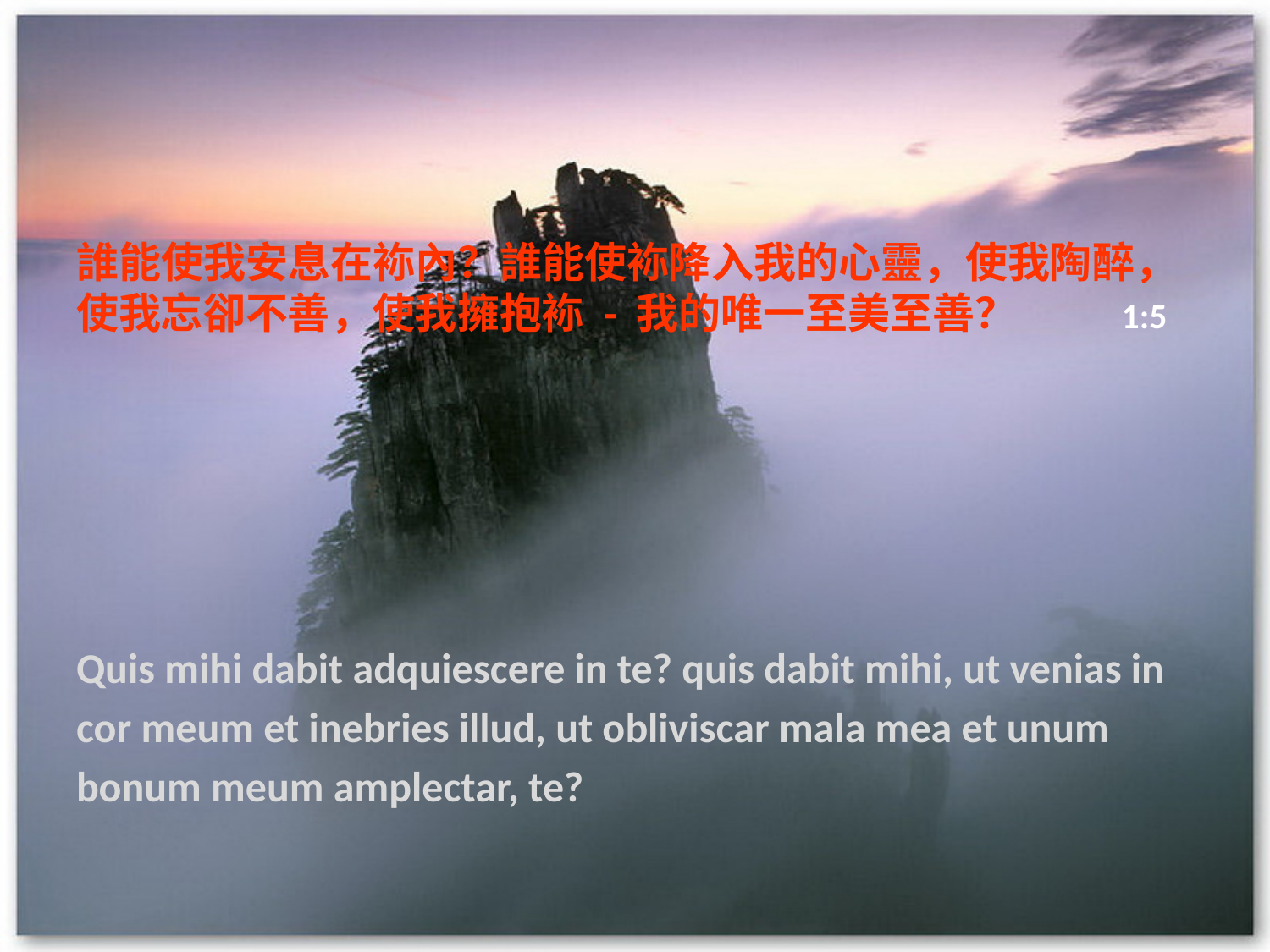

# 誰能使我安息在袮內？誰能使袮降入我的心靈，使我陶醉，使我忘卻不善，使我擁抱袮 - 我的唯一至美至善？	  1:5
Quis mihi dabit adquiescere in te? quis dabit mihi, ut venias in
cor meum et inebries illud, ut obliviscar mala mea et unum
bonum meum amplectar, te?